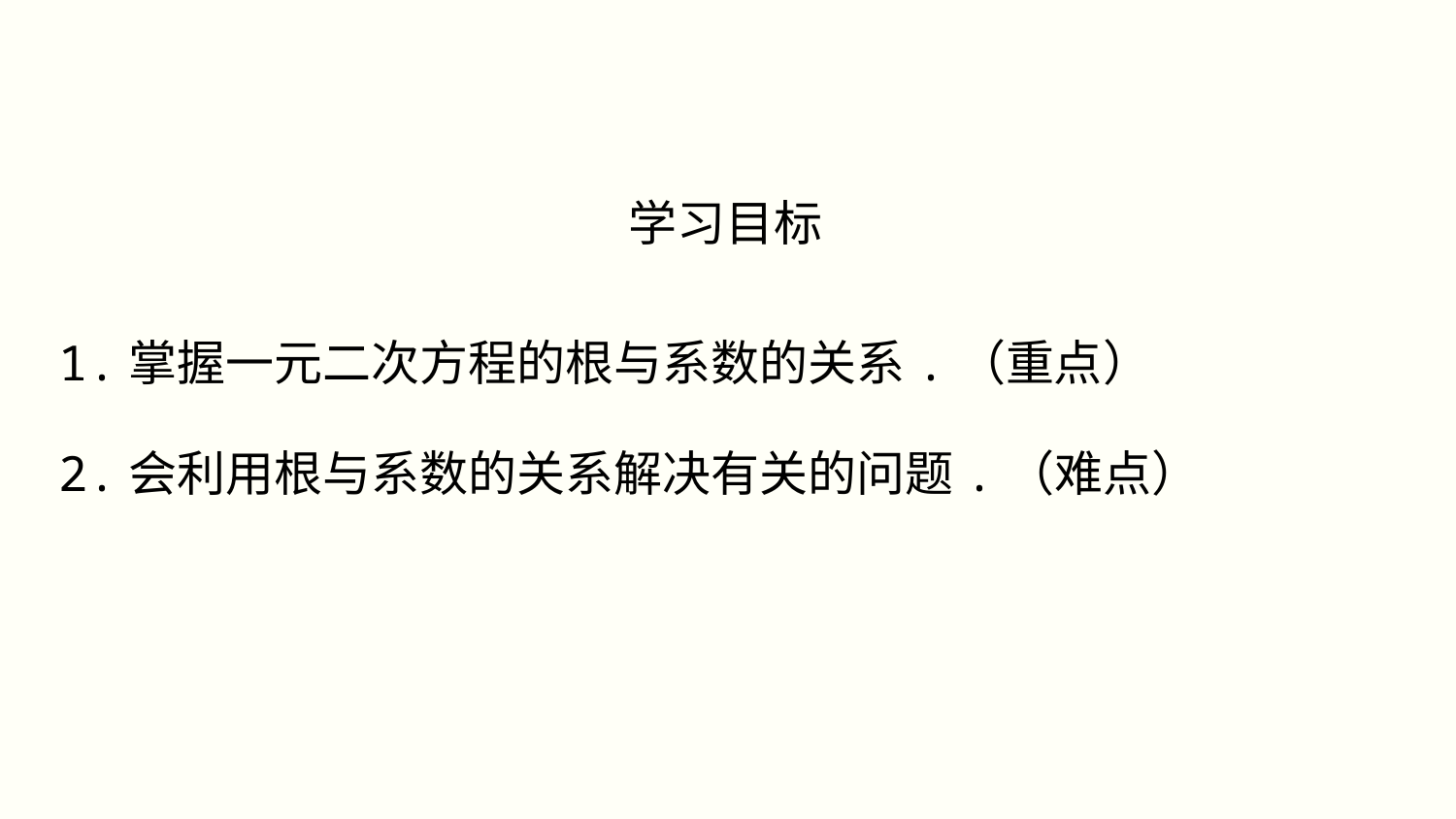

学习目标
1.掌握一元二次方程的根与系数的关系.（重点）
2.会利用根与系数的关系解决有关的问题.（难点）